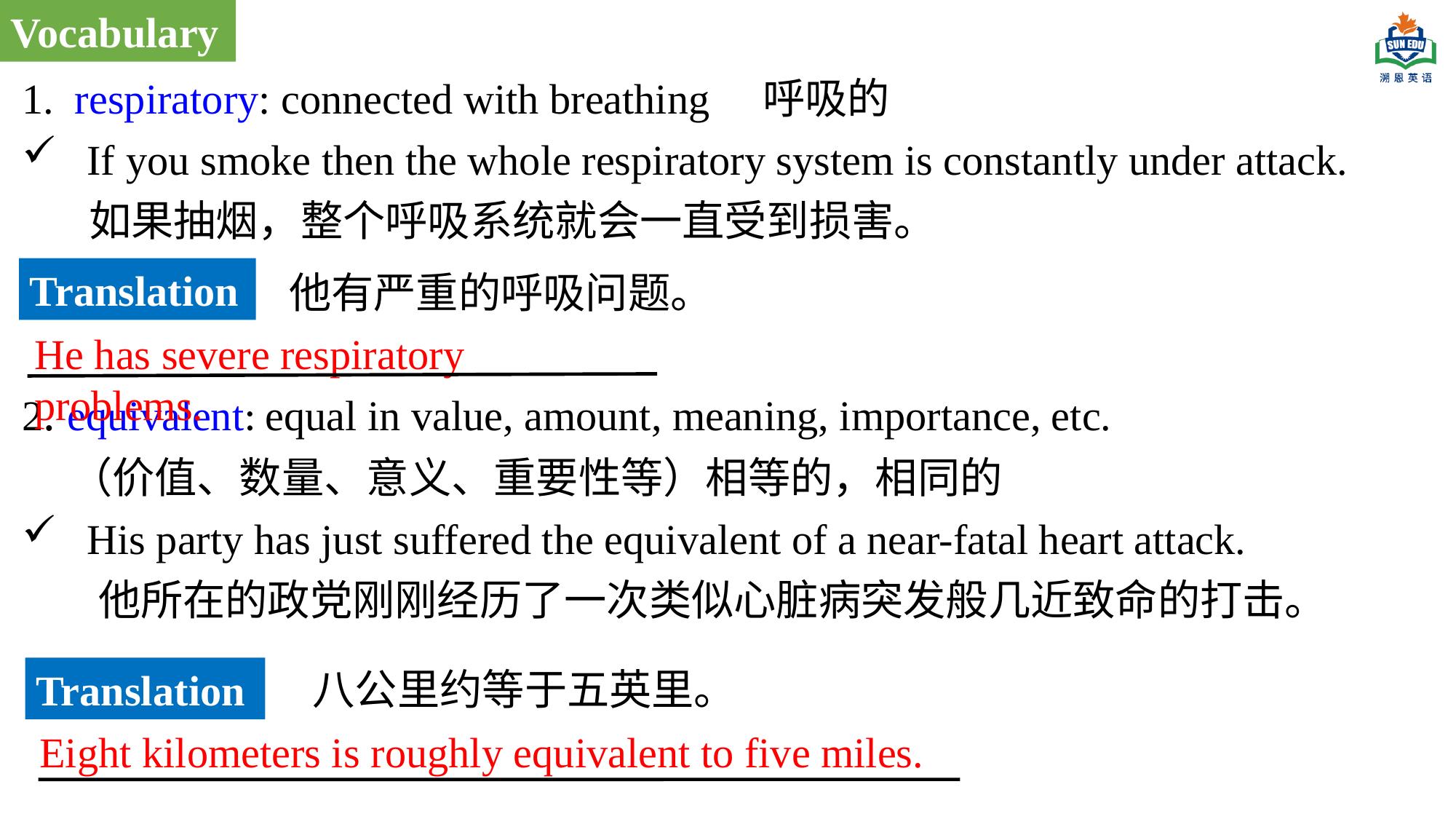

Vocabulary
1.  respiratory: connected with breathing    呼吸的
 If you smoke then the whole respiratory system is constantly under attack.
      如果抽烟，整个呼吸系统就会一直受到损害。

2. equivalent: equal in value, amount, meaning, importance, etc.
    （价值、数量、意义、重要性等）相等的，相同的
 His party has just suffered the equivalent of a near-fatal heart attack.
       他所在的政党刚刚经历了一次类似心脏病突发般几近致命的打击。
Translation
他有严重的呼吸问题。
He has severe respiratory problems.
八公里约等于五英里。
Translation
Eight kilometers is roughly equivalent to five miles.